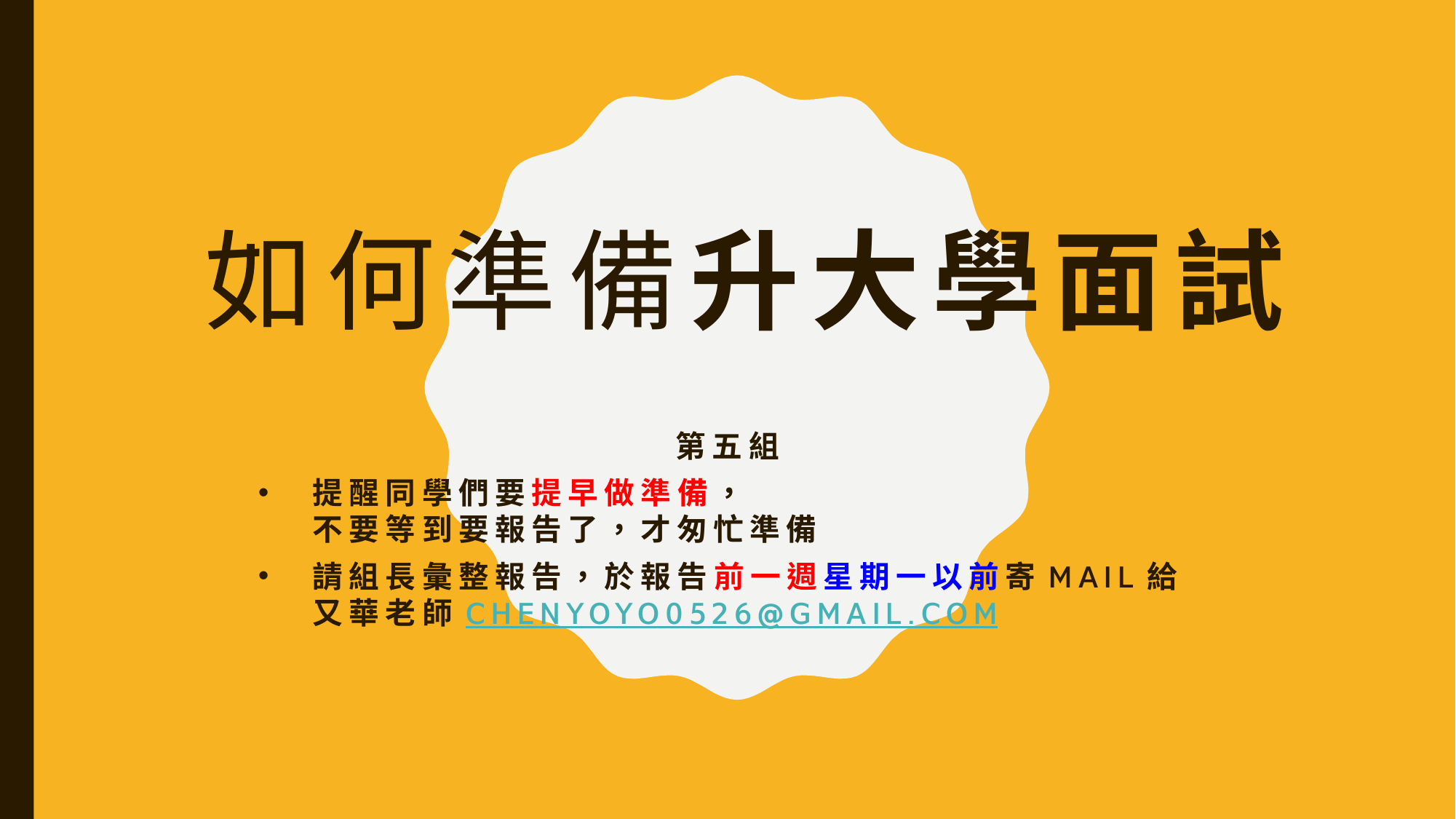

# 如何準備升大學面試
第五組
提醒同學們要提早做準備，
不要等到要報告了，才匆忙準備
請組長彙整報告，於報告前一週星期一以前寄mail給又華老師CHENYOYO0526@GMAIL.COM